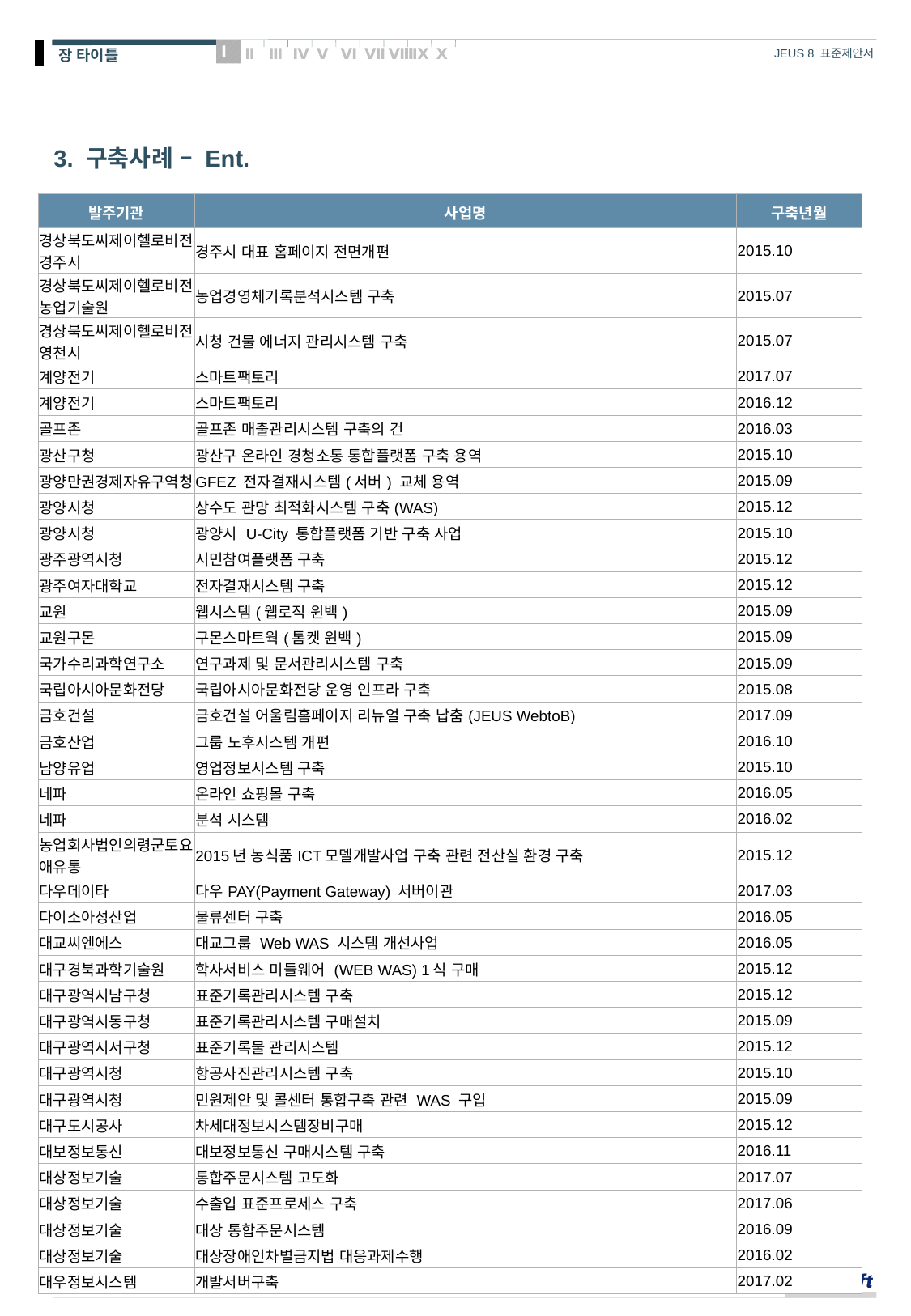

# 3. 구축사례 – Ent.
| 발주기관 | 사업명 | 구축년월 |
| --- | --- | --- |
| 경상북도씨제이헬로비전경주시 | 경주시 대표 홈페이지 전면개편 | 2015.10 |
| 경상북도씨제이헬로비전농업기술원 | 농업경영체기록분석시스템 구축 | 2015.07 |
| 경상북도씨제이헬로비전영천시 | 시청 건물 에너지 관리시스템 구축 | 2015.07 |
| 계양전기 | 스마트팩토리 | 2017.07 |
| 계양전기 | 스마트팩토리 | 2016.12 |
| 골프존 | 골프존 매출관리시스템 구축의 건 | 2016.03 |
| 광산구청 | 광산구 온라인 경청소통 통합플랫폼 구축 용역 | 2015.10 |
| 광양만권경제자유구역청 | GFEZ 전자결재시스템(서버) 교체 용역 | 2015.09 |
| 광양시청 | 상수도 관망 최적화시스템 구축(WAS) | 2015.12 |
| 광양시청 | 광양시 U-City 통합플랫폼 기반 구축 사업 | 2015.10 |
| 광주광역시청 | 시민참여플랫폼 구축 | 2015.12 |
| 광주여자대학교 | 전자결재시스템 구축 | 2015.12 |
| 교원 | 웹시스템(웹로직 윈백) | 2015.09 |
| 교원구몬 | 구몬스마트웍(톰켓 윈백) | 2015.09 |
| 국가수리과학연구소 | 연구과제 및 문서관리시스템 구축 | 2015.09 |
| 국립아시아문화전당 | 국립아시아문화전당 운영 인프라 구축 | 2015.08 |
| 금호건설 | 금호건설 어울림홈페이지 리뉴얼 구축 납춤(JEUS WebtoB) | 2017.09 |
| 금호산업 | 그룹 노후시스템 개편 | 2016.10 |
| 남양유업 | 영업정보시스템 구축 | 2015.10 |
| 네파 | 온라인 쇼핑몰 구축 | 2016.05 |
| 네파 | 분석 시스템 | 2016.02 |
| 농업회사법인의령군토요애유통 | 2015년 농식품ICT모델개발사업 구축 관련 전산실 환경 구축 | 2015.12 |
| 다우데이타 | 다우PAY(Payment Gateway) 서버이관 | 2017.03 |
| 다이소아성산업 | 물류센터 구축 | 2016.05 |
| 대교씨엔에스 | 대교그룹 Web WAS 시스템 개선사업 | 2016.05 |
| 대구경북과학기술원 | 학사서비스 미들웨어 (WEB WAS) 1식 구매 | 2015.12 |
| 대구광역시남구청 | 표준기록관리시스템 구축 | 2015.12 |
| 대구광역시동구청 | 표준기록관리시스템 구매설치 | 2015.09 |
| 대구광역시서구청 | 표준기록물 관리시스템 | 2015.12 |
| 대구광역시청 | 항공사진관리시스템 구축 | 2015.10 |
| 대구광역시청 | 민원제안 및 콜센터 통합구축 관련 WAS 구입 | 2015.09 |
| 대구도시공사 | 차세대정보시스템장비구매 | 2015.12 |
| 대보정보통신 | 대보정보통신 구매시스템 구축 | 2016.11 |
| 대상정보기술 | 통합주문시스템 고도화 | 2017.07 |
| 대상정보기술 | 수출입 표준프로세스 구축 | 2017.06 |
| 대상정보기술 | 대상 통합주문시스템 | 2016.09 |
| 대상정보기술 | 대상장애인차별금지법 대응과제수행 | 2016.02 |
| 대우정보시스템 | 개발서버구축 | 2017.02 |